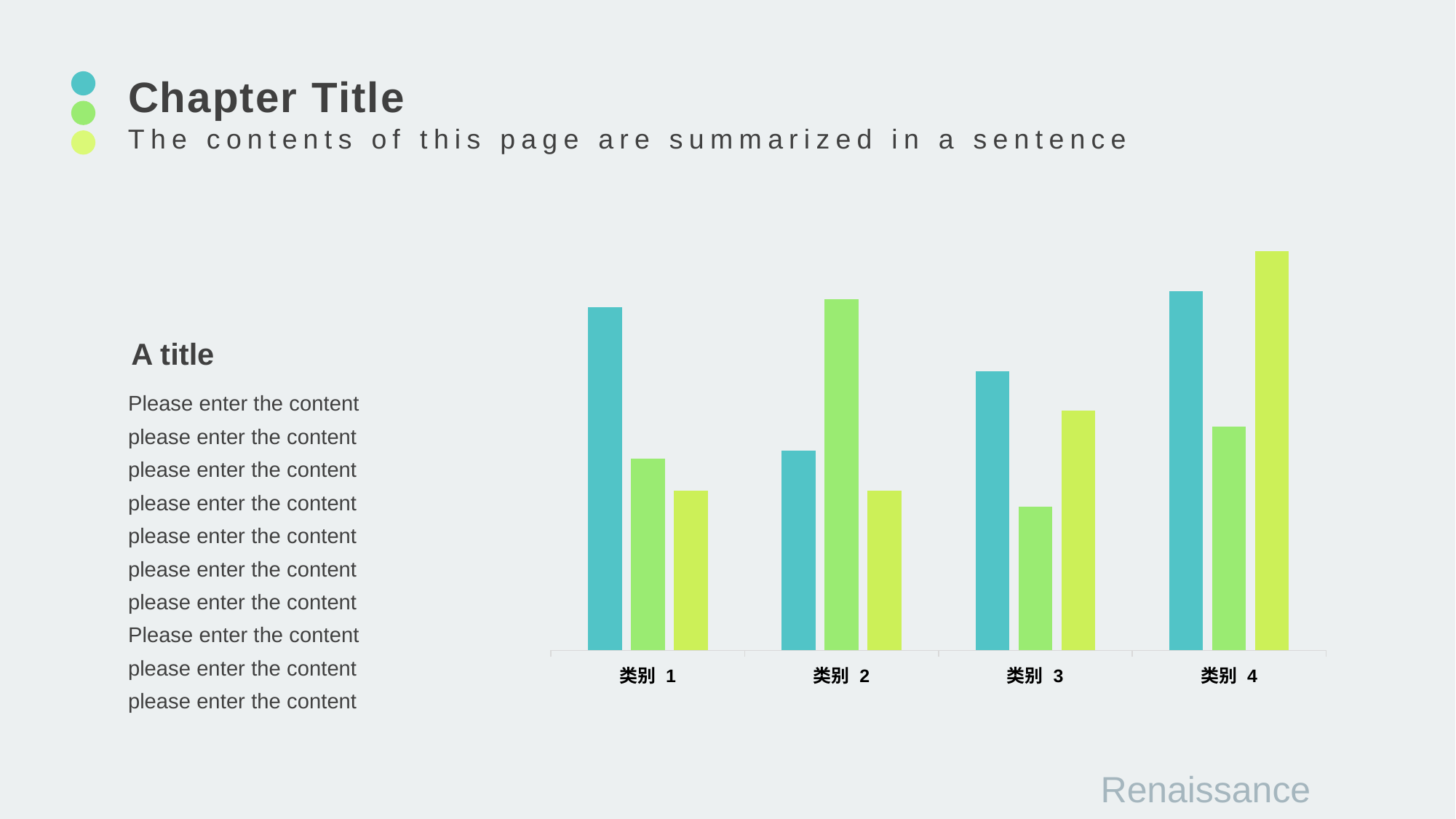

Chapter Title

The contents of this page are summarized in a sentence

### Chart

| Category | 系列 1 | 系列 2 | 系列 3 |
|---|---|---|---|
| 类别 1 | 4.3 | 2.4 | 2.0 |
| 类别 2 | 2.5 | 4.4 | 2.0 |
| 类别 3 | 3.5 | 1.8 | 3.0 |
| 类别 4 | 4.5 | 2.8 | 5.0 |
A title
Please enter the content please enter the content please enter the content please enter the content please enter the content please enter the content please enter the content
Please enter the content please enter the content please enter the content

Renaissance